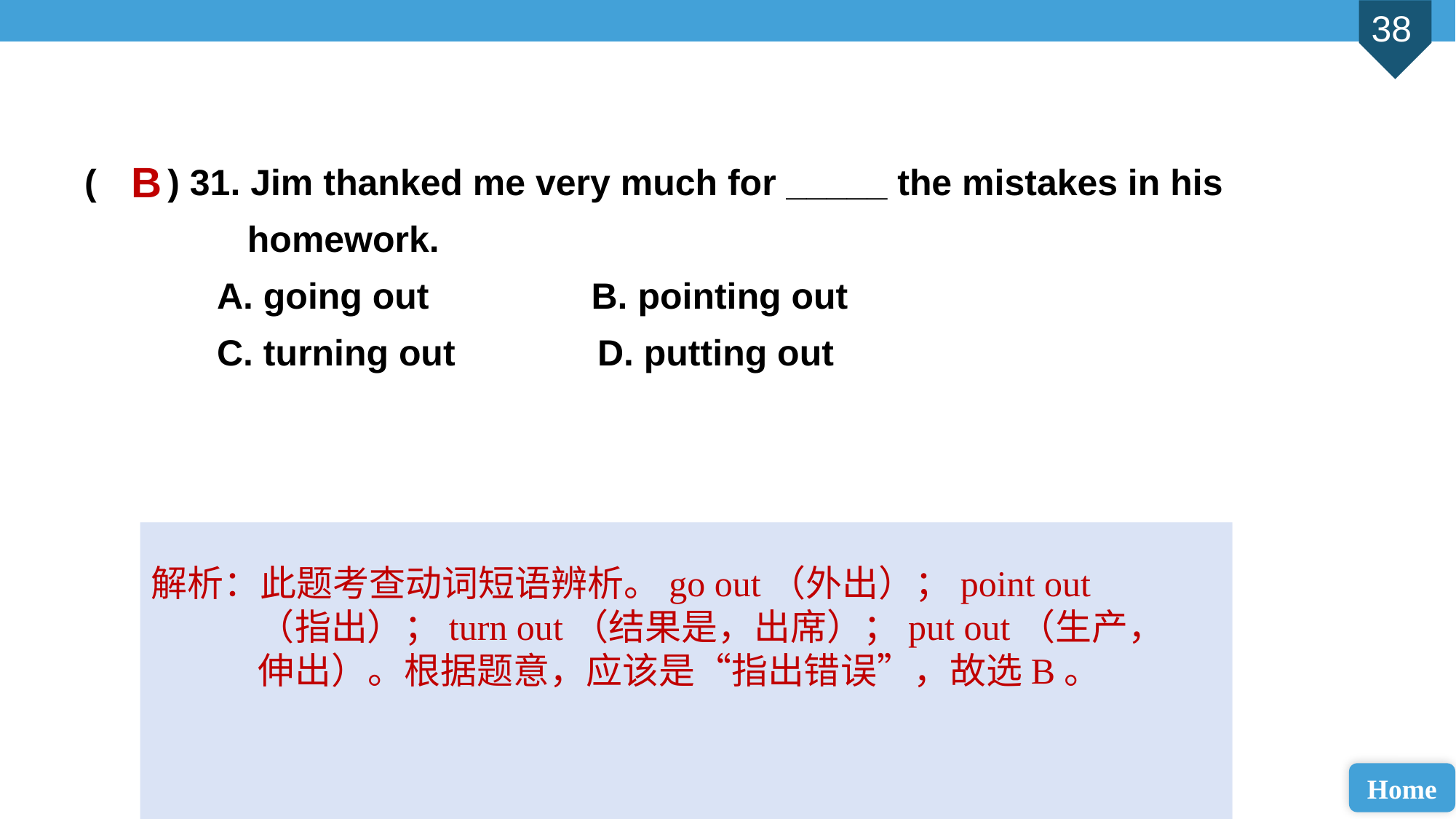

(       ) 31. Jim thanked me very much for _____ the mistakes in his
                homework.
             A. going out                B. pointing out
             C. turning out              D. putting out
B

解析：此题考查动词短语辨析。go out（外出）；point out（指出）；turn out（结果是，出席）；put out（生产，伸出）。根据题意，应该是“指出错误”，故选B。